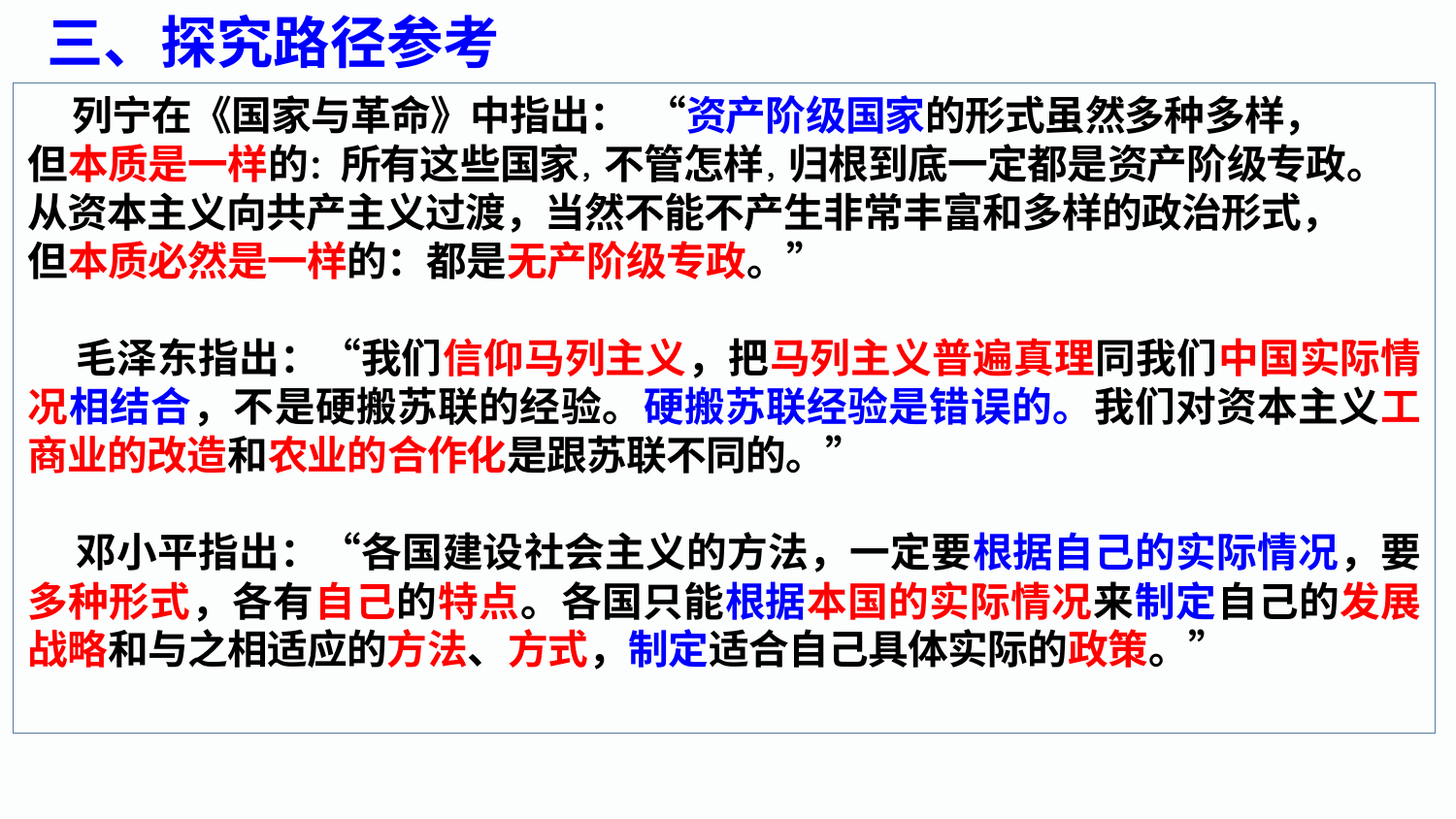

三、探究路径参考
    列宁在《国家与革命》中指出：  “资产阶级国家的形式虽然多种多样，
但本质是一样的：所有这些国家，不管怎样，归根到底一定都是资产阶级专政。
从资本主义向共产主义过渡，当然不能不产生非常丰富和多样的政治形式，
但本质必然是一样的：都是无产阶级专政。”

    毛泽东指出：“我们信仰马列主义，把马列主义普遍真理同我们中国实际情况相结合，不是硬搬苏联的经验。硬搬苏联经验是错误的。我们对资本主义工商业的改造和农业的合作化是跟苏联不同的。”

    邓小平指出：“各国建设社会主义的方法，一定要根据自己的实际情况，要多种形式，各有自己的特点。各国只能根据本国的实际情况来制定自己的发展战略和与之相适应的方法、方式，制定适合自己具体实际的政策。”